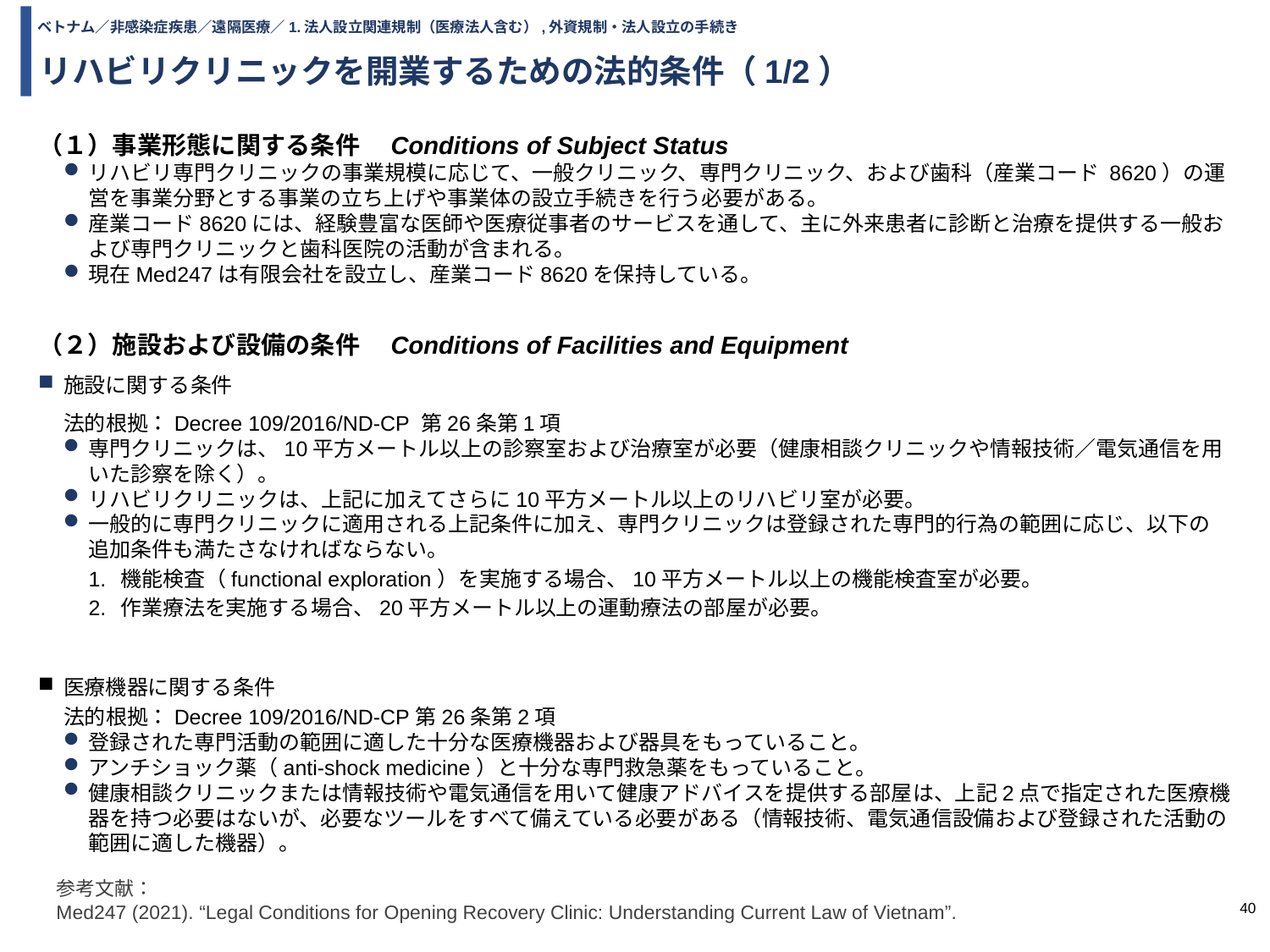

ベトナム／非感染症疾患／遠隔医療／1.法人設立関連規制（医療法人含む）,外資規制・法人設立の手続き
# リハビリクリニックを開業するための法的条件（1/2）
（１）事業形態に関する条件　Conditions of Subject Status
リハビリ専門クリニックの事業規模に応じて、一般クリニック、専門クリニック、および歯科（産業コード 8620）の運営を事業分野とする事業の立ち上げや事業体の設立手続きを行う必要がある。
産業コード8620には、経験豊富な医師や医療従事者のサービスを通して、主に外来患者に診断と治療を提供する一般および専門クリニックと歯科医院の活動が含まれる。
現在Med247は有限会社を設立し、産業コード8620を保持している。
（２）施設および設備の条件　Conditions of Facilities and Equipment
施設に関する条件
法的根拠：Decree 109/2016/ND-CP 第26条第1項
専門クリニックは、10平方メートル以上の診察室および治療室が必要（健康相談クリニックや情報技術／電気通信を用いた診察を除く）。
リハビリクリニックは、上記に加えてさらに10平方メートル以上のリハビリ室が必要。
一般的に専門クリニックに適用される上記条件に加え、専門クリニックは登録された専門的行為の範囲に応じ、以下の追加条件も満たさなければならない。
機能検査（functional exploration）を実施する場合、10平方メートル以上の機能検査室が必要。
作業療法を実施する場合、20平方メートル以上の運動療法の部屋が必要。

医療機器に関する条件
法的根拠：Decree 109/2016/ND-CP第26条第2項
登録された専門活動の範囲に適した十分な医療機器および器具をもっていること。
アンチショック薬（anti-shock medicine）と十分な専門救急薬をもっていること。
健康相談クリニックまたは情報技術や電気通信を用いて健康アドバイスを提供する部屋は、上記2点で指定された医療機器を持つ必要はないが、必要なツールをすべて備えている必要がある（情報技術、電気通信設備および登録された活動の範囲に適した機器）。
参考文献：
Med247 (2021). “Legal Conditions for Opening Recovery Clinic: Understanding Current Law of Vietnam”.
40